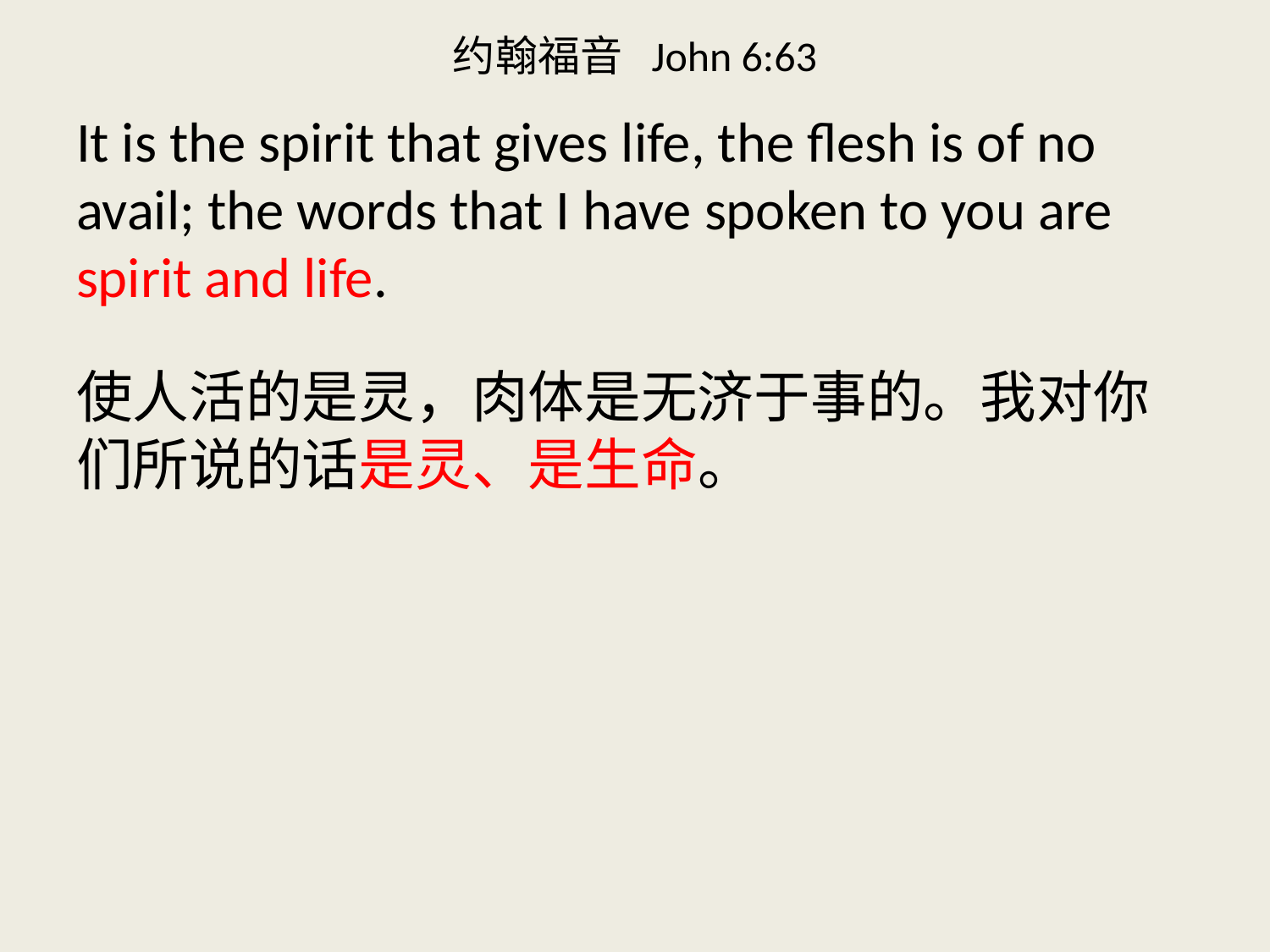

# 约翰福音  John 6:63
It is the spirit that gives life, the flesh is of no avail; the words that I have spoken to you are spirit and life.

使人活的是灵，肉体是无济于事的。我对你们所说的话是灵、是生命。